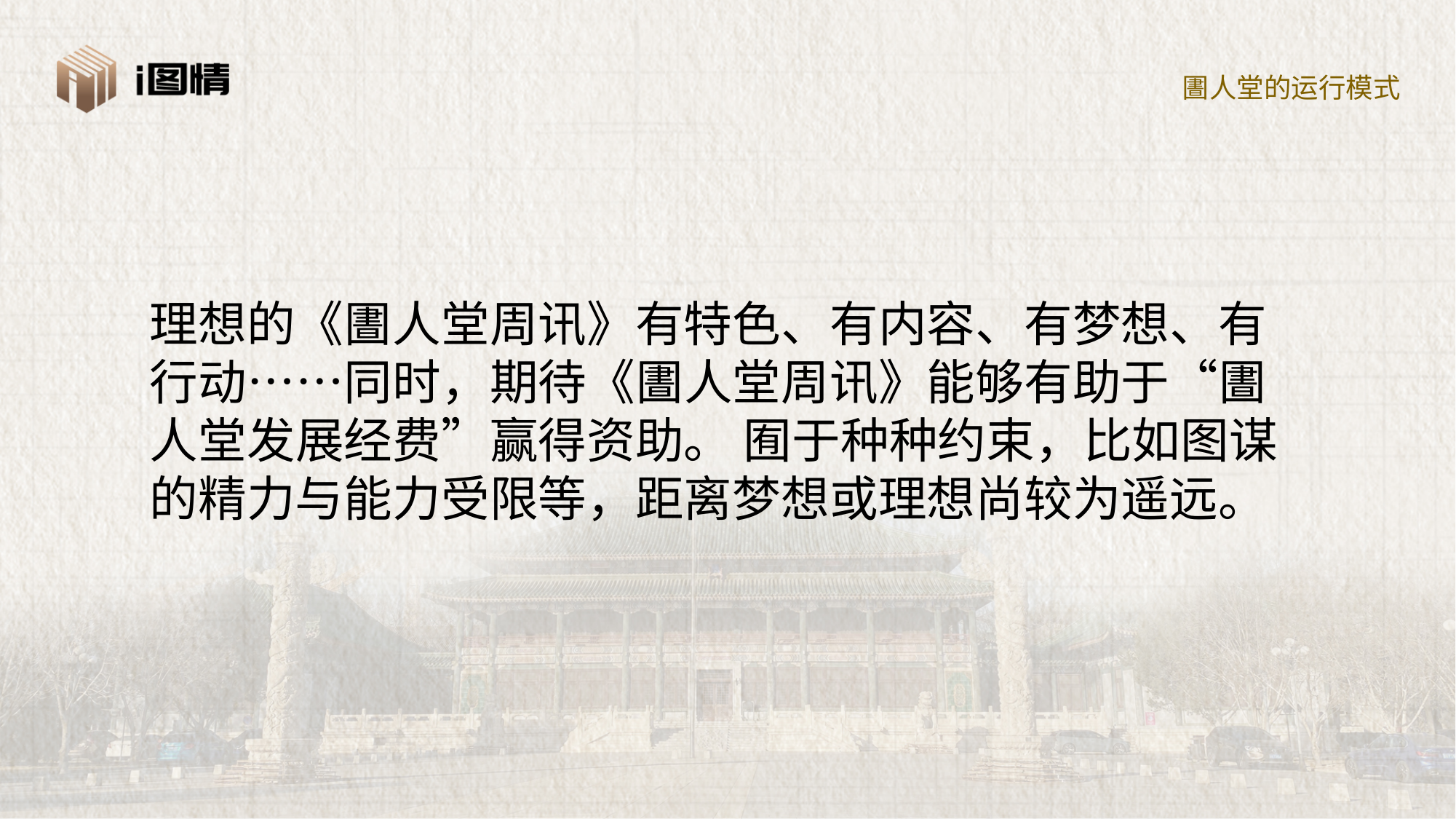

圕人堂的运行模式
理想的《圕人堂周讯》有特色、有内容、有梦想、有行动……同时，期待《圕人堂周讯》能够有助于“圕人堂发展经费”赢得资助。 囿于种种约束，比如图谋的精力与能力受限等，距离梦想或理想尚较为遥远。
15